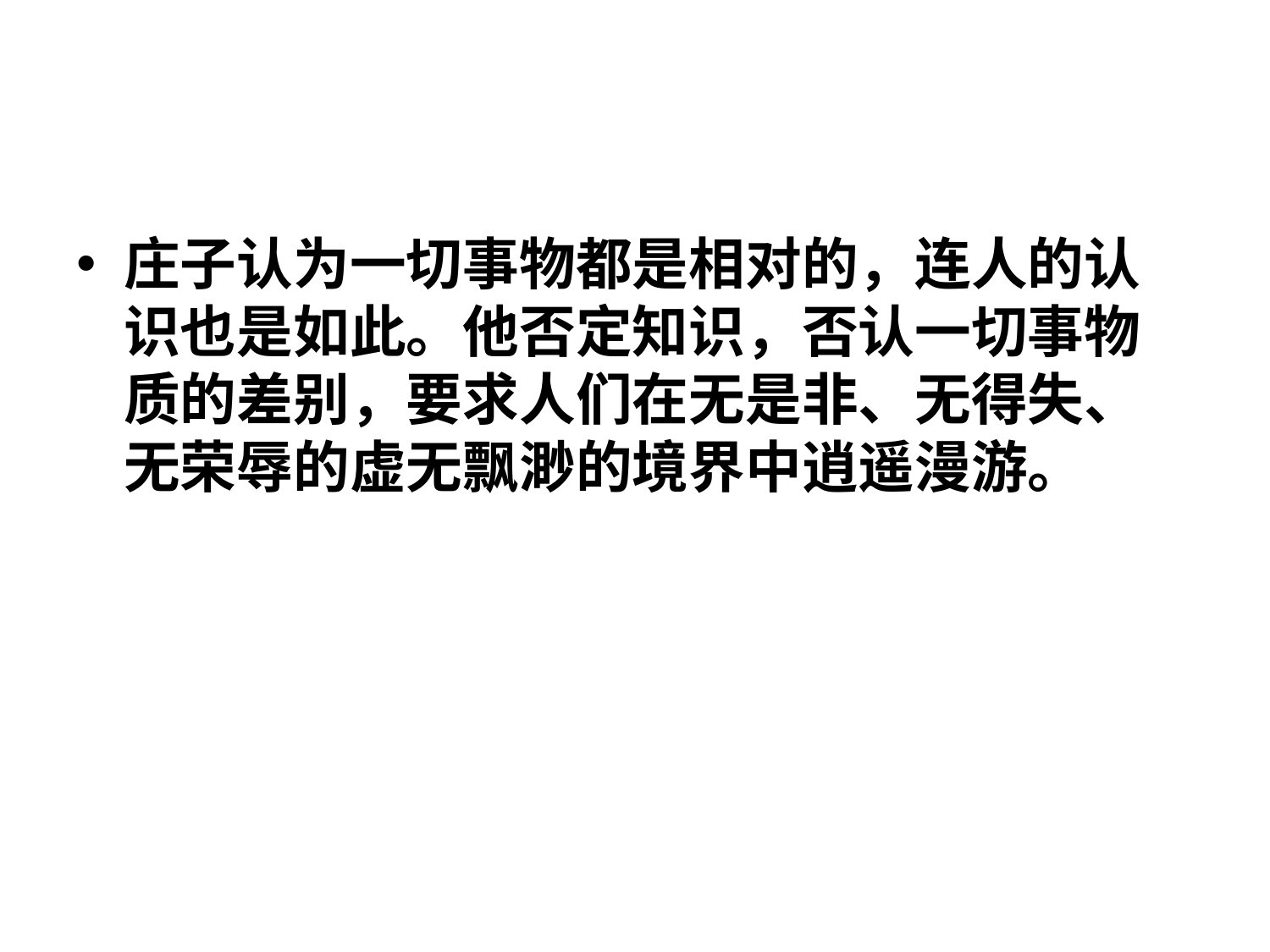

#
庄子认为一切事物都是相对的，连人的认识也是如此。他否定知识，否认一切事物质的差别，要求人们在无是非、无得失、无荣辱的虚无飘渺的境界中逍遥漫游。